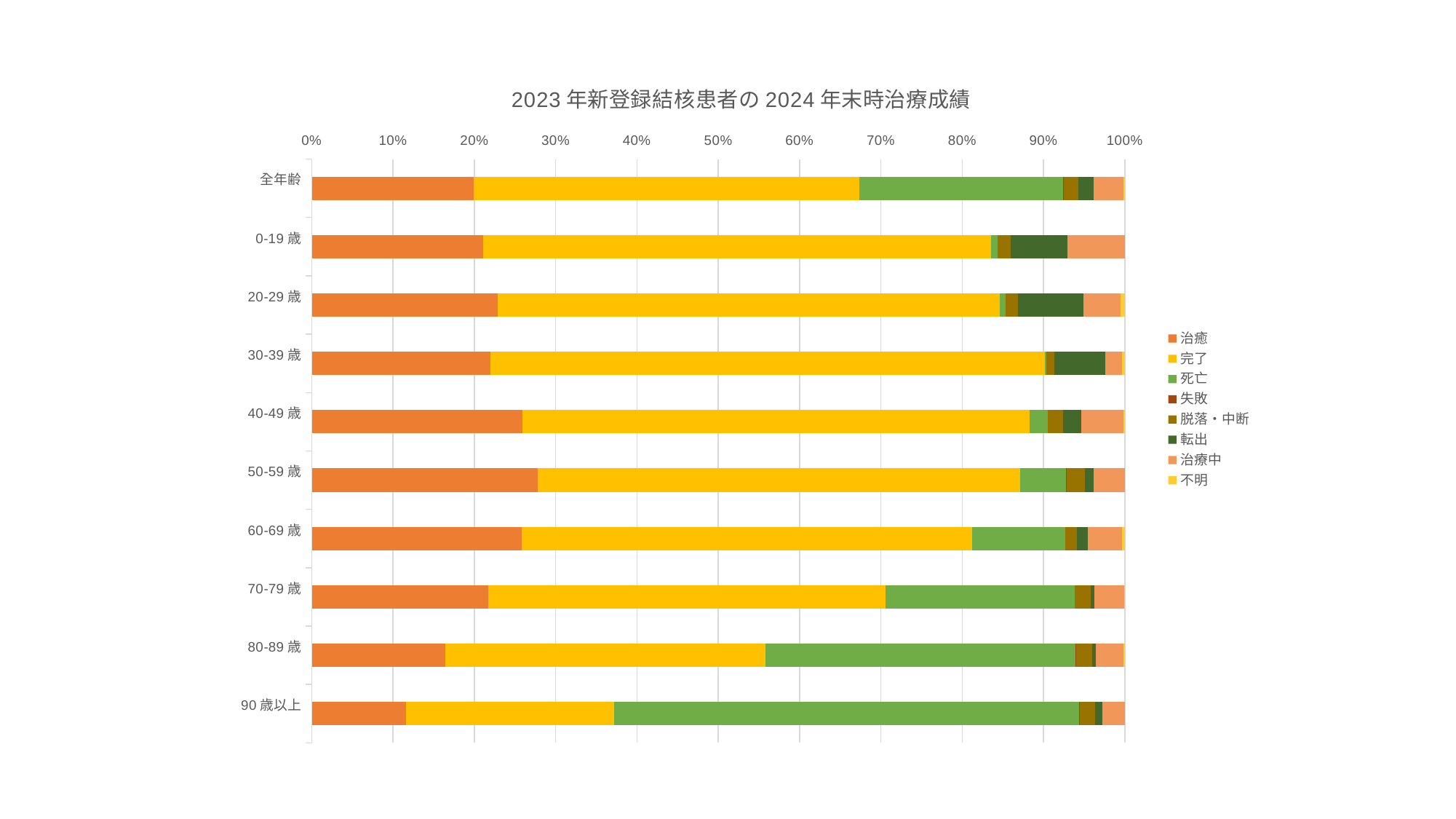

### Chart: 2023年新登録結核患者の2024年末時治療成績

| Category | 治癒 | 完了 | 死亡 | 失敗 | 脱落・中断 | 転出 | 治療中 | 不明 |
|---|---|---|---|---|---|---|---|---|
| 全年齢
 | 19.91869918699187 | 47.40233987705731 | 25.114019432877257 | 0.039658933174697604 | 1.804481459448741 | 1.913543525679159 | 3.6486218520721794 | 0.15863573269879042 |
| 0-19歳
 | 21.09375 | 62.5 | 0.78125 | 0.0 | 1.5625 | 7.03125 | 7.03125 | 0.0 |
| 20-29歳
 | 22.870813397129186 | 61.72248803827751 | 0.7655502392344498 | 0.0 | 1.5311004784688995 | 8.038277511961722 | 4.5933014354066986 | 0.4784688995215311 |
| 30-39歳
 | 21.996303142329023 | 68.20702402957485 | 0.18484288354898337 | 0.0 | 0.9242144177449169 | 6.284658040665435 | 2.033271719038817 | 0.36968576709796674 |
| 40-49歳
 | 25.925925925925924 | 62.34567901234568 | 2.263374485596708 | 0.0 | 1.8518518518518516 | 2.263374485596708 | 5.1440329218107 | 0.205761316872428 |
| 50-59歳
 | 27.76315789473684 | 59.3421052631579 | 5.657894736842105 | 0.13157894736842105 | 2.236842105263158 | 1.0526315789473684 | 3.8157894736842106 | 0.0 |
| 60-69歳
 | 25.840092699884128 | 55.38818076477404 | 11.471610660486673 | 0.0 | 1.3904982618771726 | 1.3904982618771726 | 4.171494785631518 | 0.34762456546929316 |
| 70-79歳
 | 21.74137042761463 | 48.7892838742916 | 23.338485316846985 | 0.0 | 1.90623390005152 | 0.46367851622874806 | 3.7094281298299845 | 0.05151983513652757 |
| 80-89歳
 | 16.414835164835164 | 39.42307692307692 | 38.11813186813187 | 0.06868131868131869 | 1.9917582417582416 | 0.4464285714285714 | 3.3997252747252746 | 0.13736263736263737 |
| 90歳以上
 | 11.631205673758865 | 25.53191489361702 | 57.234042553191486 | 0.07092198581560284 | 1.8439716312056738 | 0.9219858156028369 | 2.7659574468085104 | 0.0 |